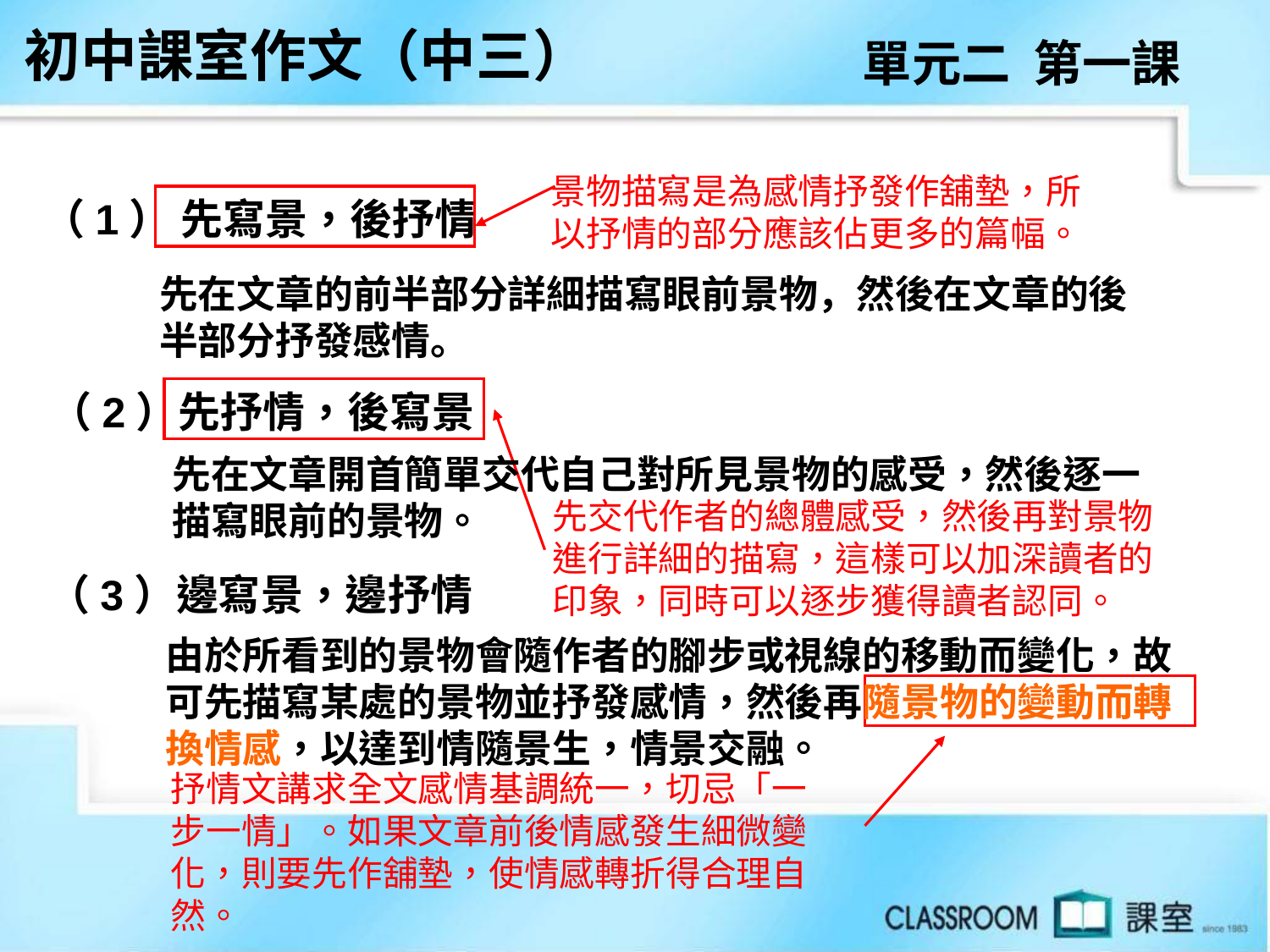

初中課室作文（中三）
單元二  第一課
景物描寫是為感情抒發作舖墊，所以抒情的部分應該佔更多的篇幅。
（1） 先寫景，後抒情

先在文章的前半部分詳細描寫眼前景物，然後在文章的後半部分抒發感情。

（2）先抒情，後寫景
先在文章開首簡單交代自己對所見景物的感受，然後逐一描寫眼前的景物。
先交代作者的總體感受，然後再對景物進行詳細的描寫，這樣可以加深讀者的印象，同時可以逐步獲得讀者認同。
（3）邊寫景，邊抒情
由於所看到的景物會隨作者的腳步或視線的移動而變化，故可先描寫某處的景物並抒發感情，然後再隨景物的變動而轉換情感，以達到情隨景生，情景交融。

抒情文講求全文感情基調統一，切忌「一步一情」。如果文章前後情感發生細微變化，則要先作舖墊，使情感轉折得合理自然。